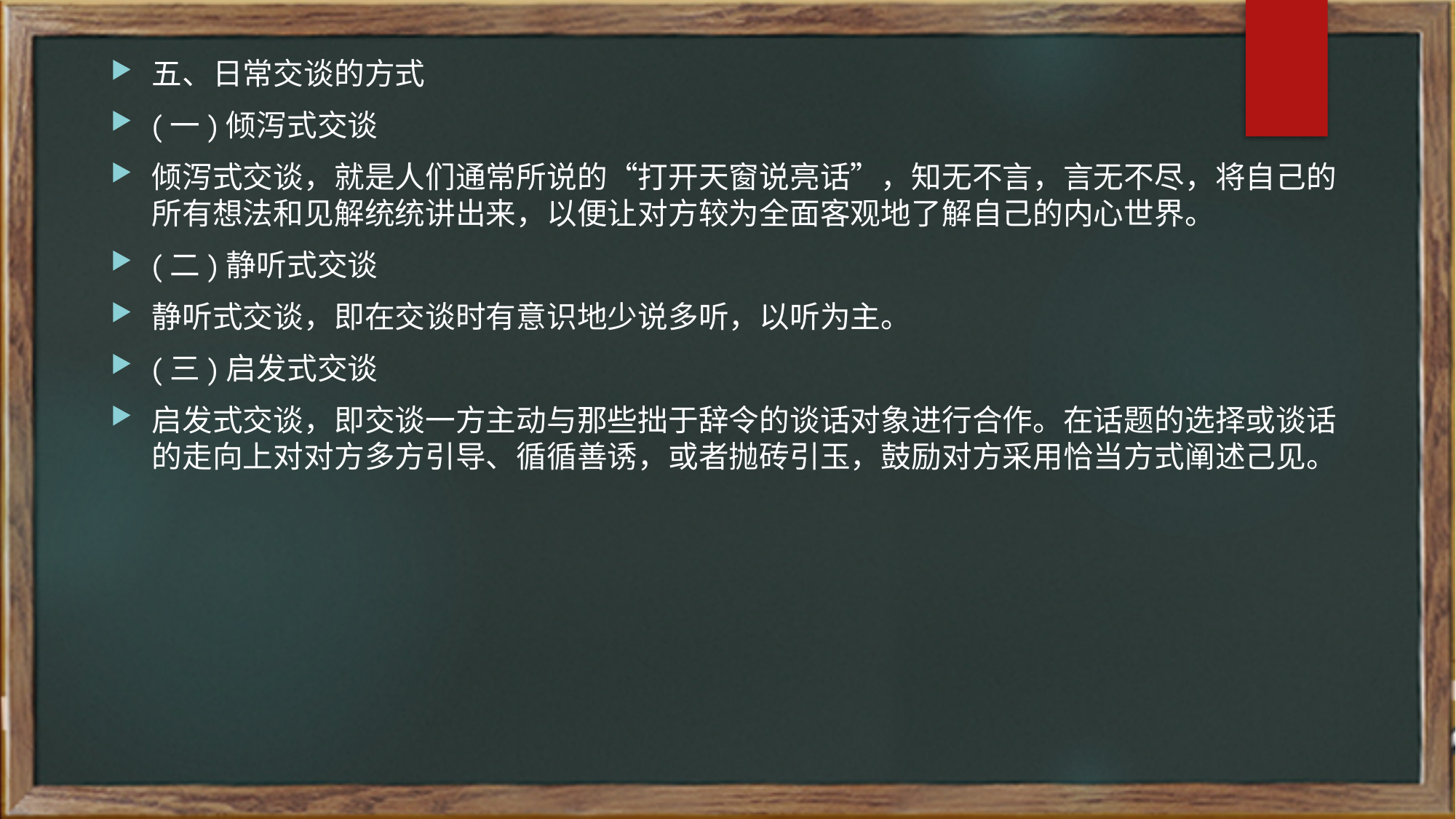

五、日常交谈的方式
(一)倾泻式交谈
倾泻式交谈，就是人们通常所说的“打开天窗说亮话”，知无不言，言无不尽，将自己的所有想法和见解统统讲出来，以便让对方较为全面客观地了解自己的内心世界。
(二)静听式交谈
静听式交谈，即在交谈时有意识地少说多听，以听为主。
(三)启发式交谈
启发式交谈，即交谈一方主动与那些拙于辞令的谈话对象进行合作。在话题的选择或谈话的走向上对对方多方引导、循循善诱，或者抛砖引玉，鼓励对方采用恰当方式阐述己见。